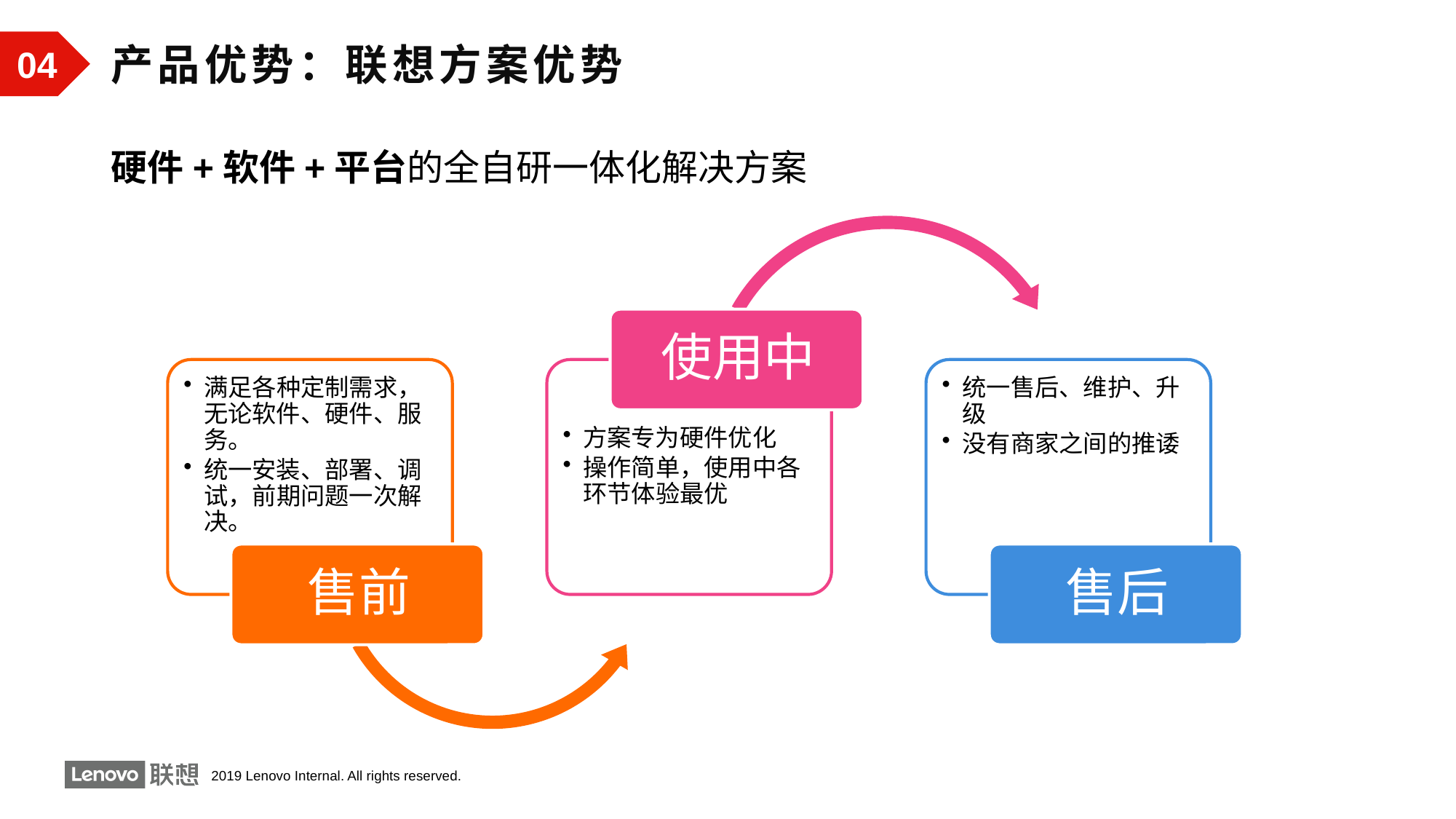

产品优势：联想方案优势
04
硬件+软件+平台的全自研一体化解决方案
满足各种定制需求，无论软件、硬件、服务。
统一安装、部署、调试，前期问题一次解决。
售前
方案专为硬件优化
操作简单，使用中各环节体验最优
使用中
统一售后、维护、升级
没有商家之间的推诿
售后